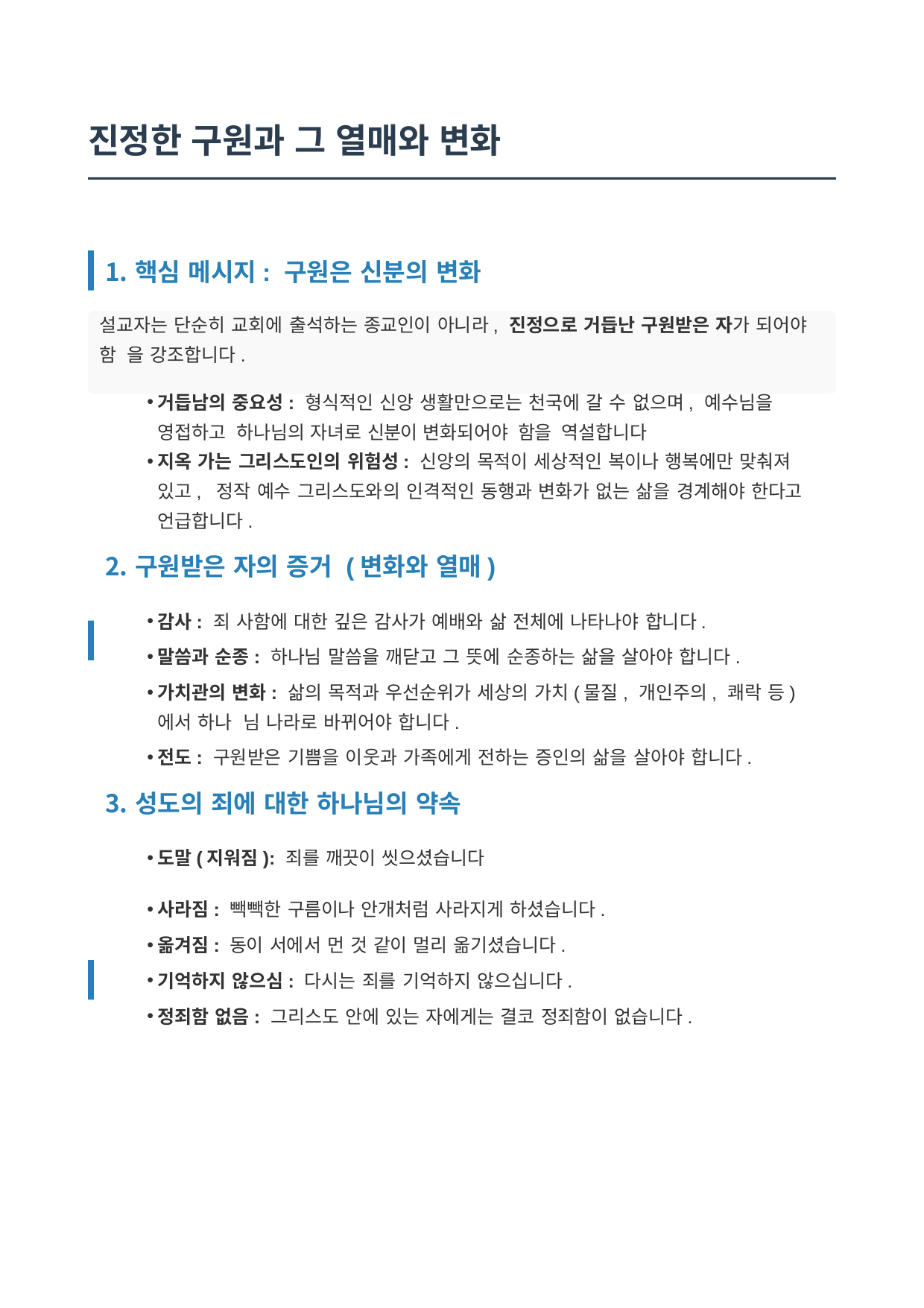

진정한 구원과 그 열매와 변화

핵심 메시지: 구원은 신분의 변화

설교자는 단순히 교회에 출석하는 종교인이 아니라, 진정으로 거듭난 구원받은 자가 되어야 함  을 강조합니다.

거듭남의 중요성: 형식적인 신앙 생활만으로는 천국에 갈 수 없으며, 예수님을 영접하고  하나님의 자녀로 신분이 변화되어야 함을 역설합니다
지옥 가는 그리스도인의 위험성: 신앙의 목적이 세상적인 복이나 행복에만 맞춰져 있고,  정작 예수 그리스도와의 인격적인 동행과 변화가 없는 삶을 경계해야 한다고 언급합니다.

구원받은 자의 증거 (변화와 열매)
감사: 죄 사함에 대한 깊은 감사가 예배와 삶 전체에 나타나야 합니다.
말씀과 순종: 하나님 말씀을 깨닫고 그 뜻에 순종하는 삶을 살아야 합니다.
가치관의 변화: 삶의 목적과 우선순위가 세상의 가치(물질, 개인주의, 쾌락 등)에서 하나  님 나라로 바뀌어야 합니다.
전도: 구원받은 기쁨을 이웃과 가족에게 전하는 증인의 삶을 살아야 합니다.

성도의 죄에 대한 하나님의 약속
도말(지워짐): 죄를 깨끗이 씻으셨습니다
사라짐: 빽빽한 구름이나 안개처럼 사라지게 하셨습니다.
옮겨짐: 동이 서에서 먼 것 같이 멀리 옮기셨습니다.
기억하지 않으심: 다시는 죄를 기억하지 않으십니다.
정죄함 없음: 그리스도 안에 있는 자에게는 결코 정죄함이 없습니다.